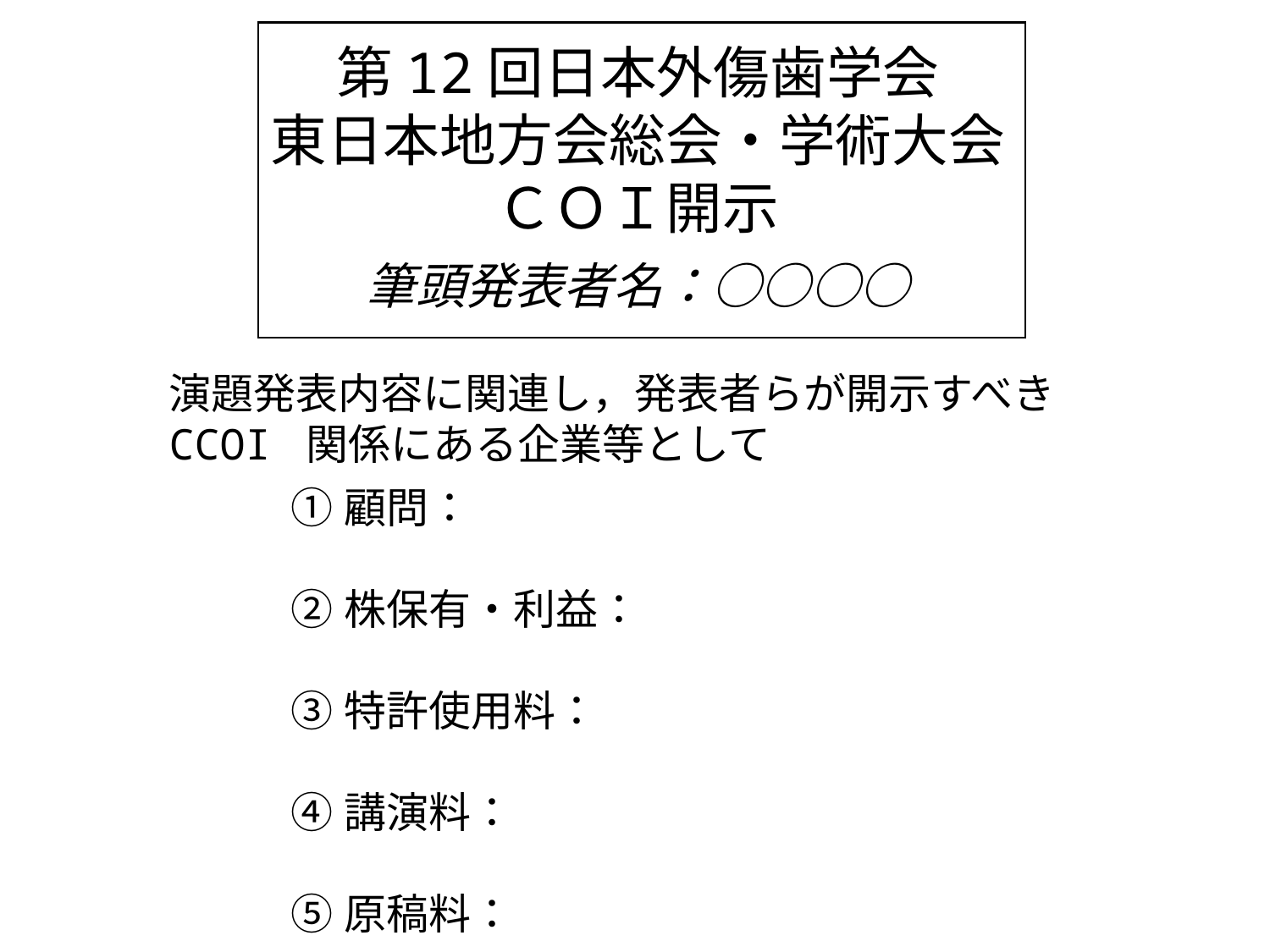

第12回日本外傷歯学会
東日本地方会総会・学術大会
ＣＯＩ開示
筆頭発表者名：○○○○
演題発表内容に関連し，発表者らが開示すべき
CCOI 関係にある企業等として
①顧問：
②株保有・利益：
③特許使用料：
④講演料：
⑤原稿料：
⑥受託研究・共同研究費：
⑦奨学寄付金：
⑧寄附講座所属：
⑨贈答品などの報酬：